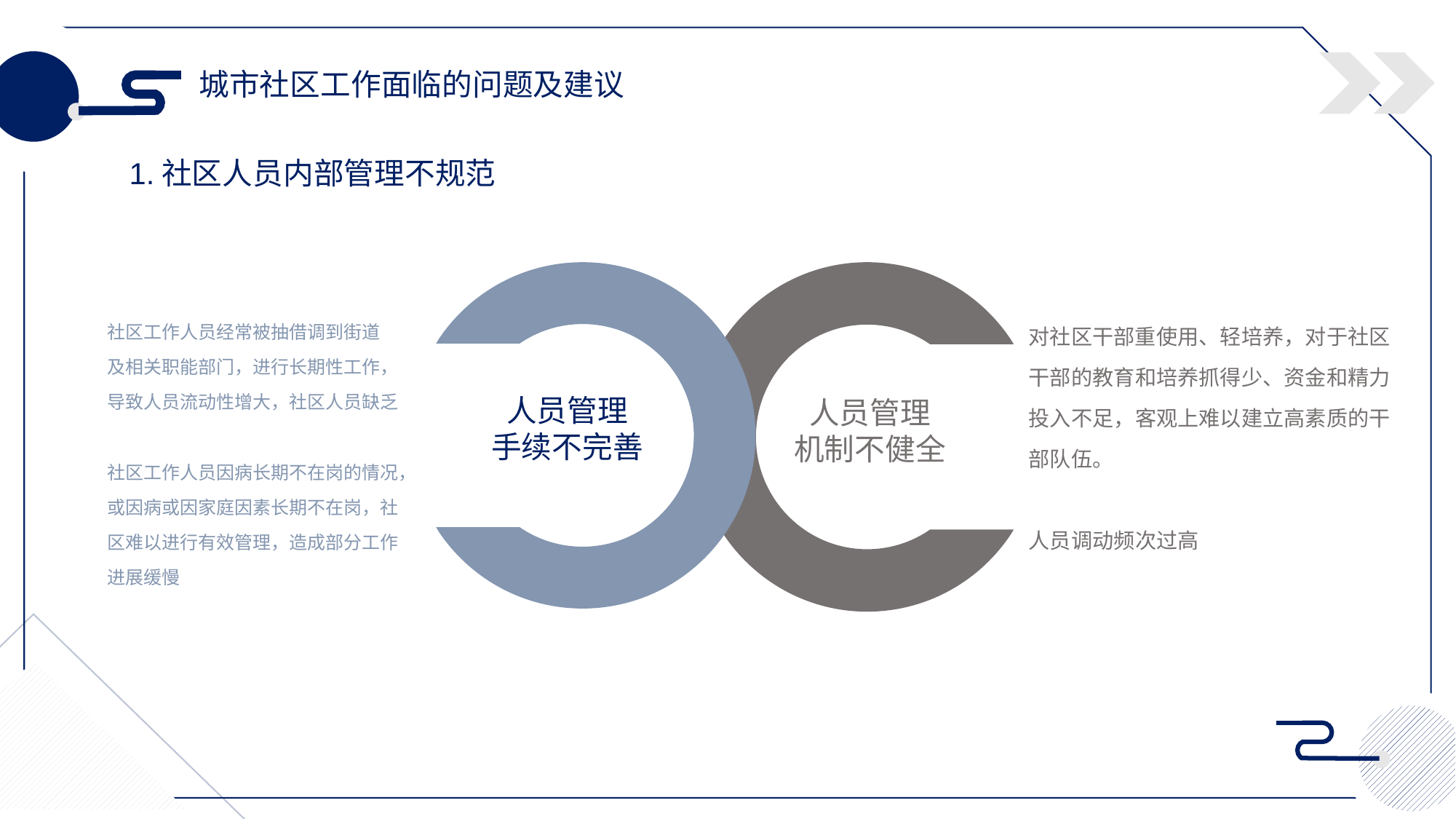

城市社区工作面临的问题及建议
1.社区人员内部管理不规范

社区工作人员经常被抽借调到街道
及相关职能部门，进行长期性工作，
导致人员流动性增大，社区人员缺乏

社区工作人员因病长期不在岗的情况，
或因病或因家庭因素长期不在岗，社
区难以进行有效管理，造成部分工作
进展缓慢
对社区干部重使用、轻培养，对于社区
干部的教育和培养抓得少、资金和精力
投入不足，客观上难以建立高素质的干
部队伍。

人员调动频次过高
人员管理
手续不完善
人员管理
机制不健全